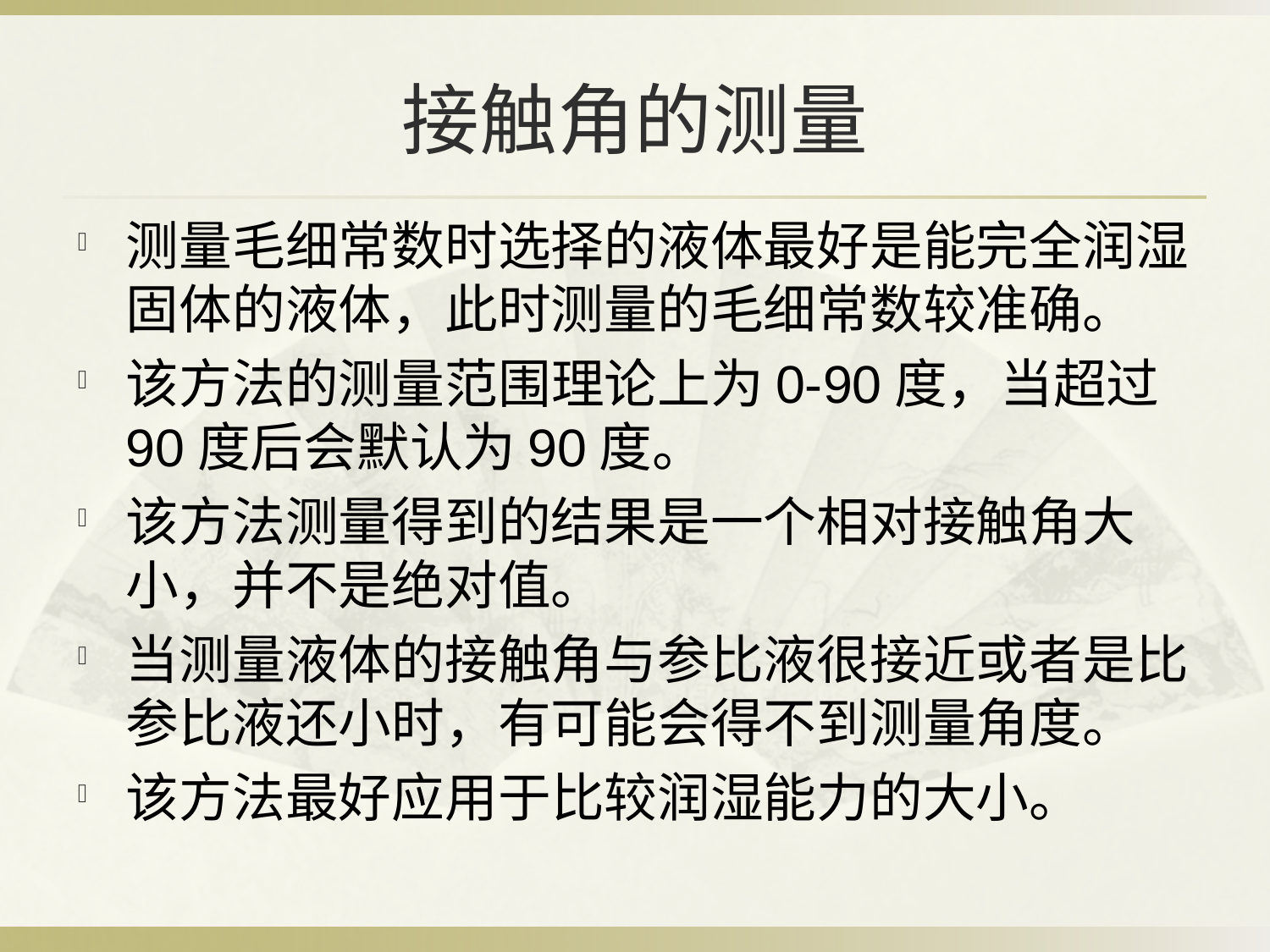

# 接触角的测量
测量毛细常数时选择的液体最好是能完全润湿固体的液体，此时测量的毛细常数较准确。
该方法的测量范围理论上为0-90度，当超过90度后会默认为90度。
该方法测量得到的结果是一个相对接触角大小，并不是绝对值。
当测量液体的接触角与参比液很接近或者是比参比液还小时，有可能会得不到测量角度。
该方法最好应用于比较润湿能力的大小。